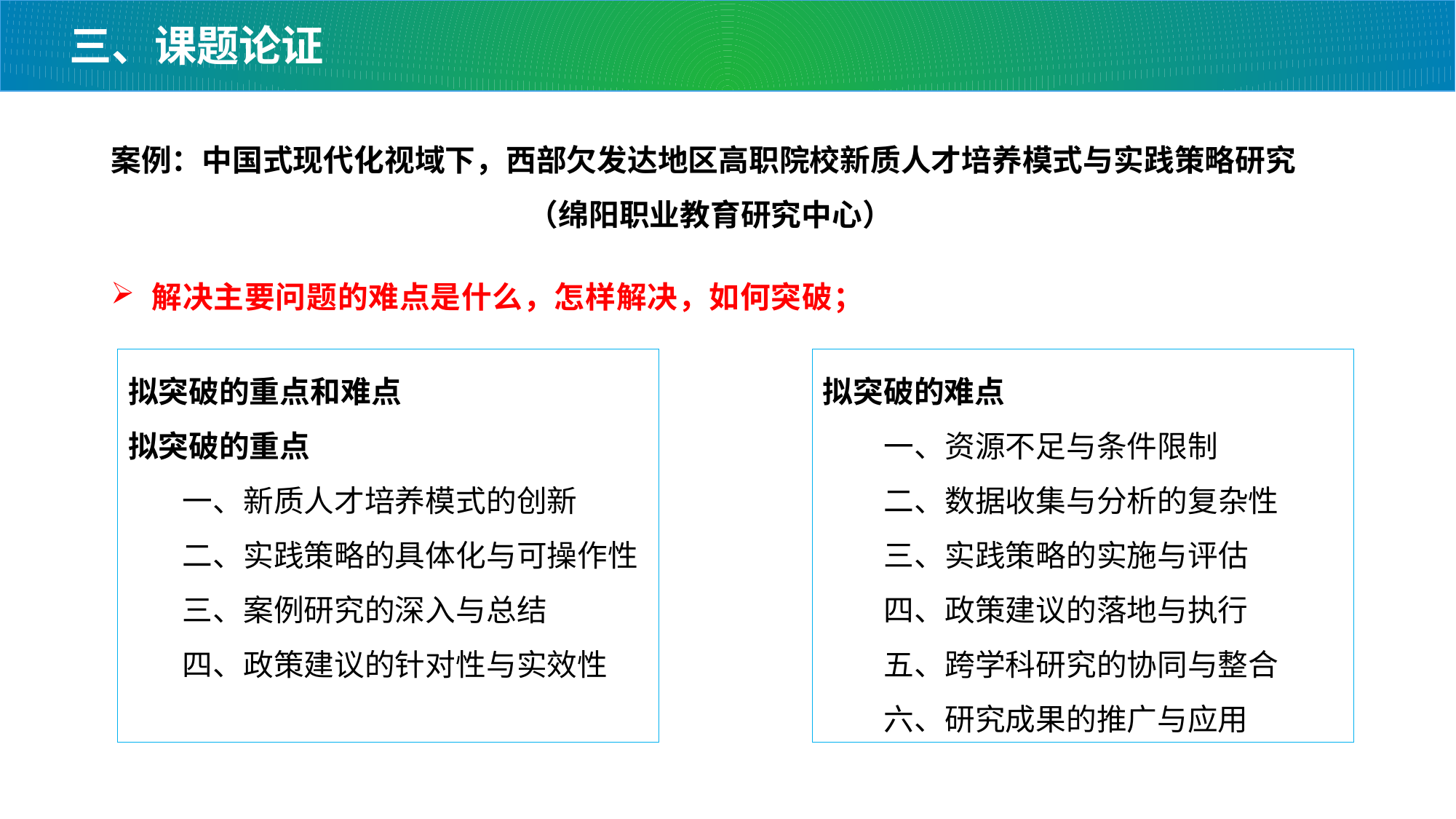

三、课题论证
案例：中国式现代化视域下，西部欠发达地区高职院校新质人才培养模式与实践策略研究
（绵阳职业教育研究中心）
解决主要问题的难点是什么，怎样解决，如何突破；
拟突破的难点
        一、资源不足与条件限制
        二、数据收集与分析的复杂性
        三、实践策略的实施与评估
        四、政策建议的落地与执行
        五、跨学科研究的协同与整合
        六、研究成果的推广与应用
拟突破的重点和难点
拟突破的重点
       一、新质人才培养模式的创新
       二、实践策略的具体化与可操作性
       三、案例研究的深入与总结
       四、政策建议的针对性与实效性